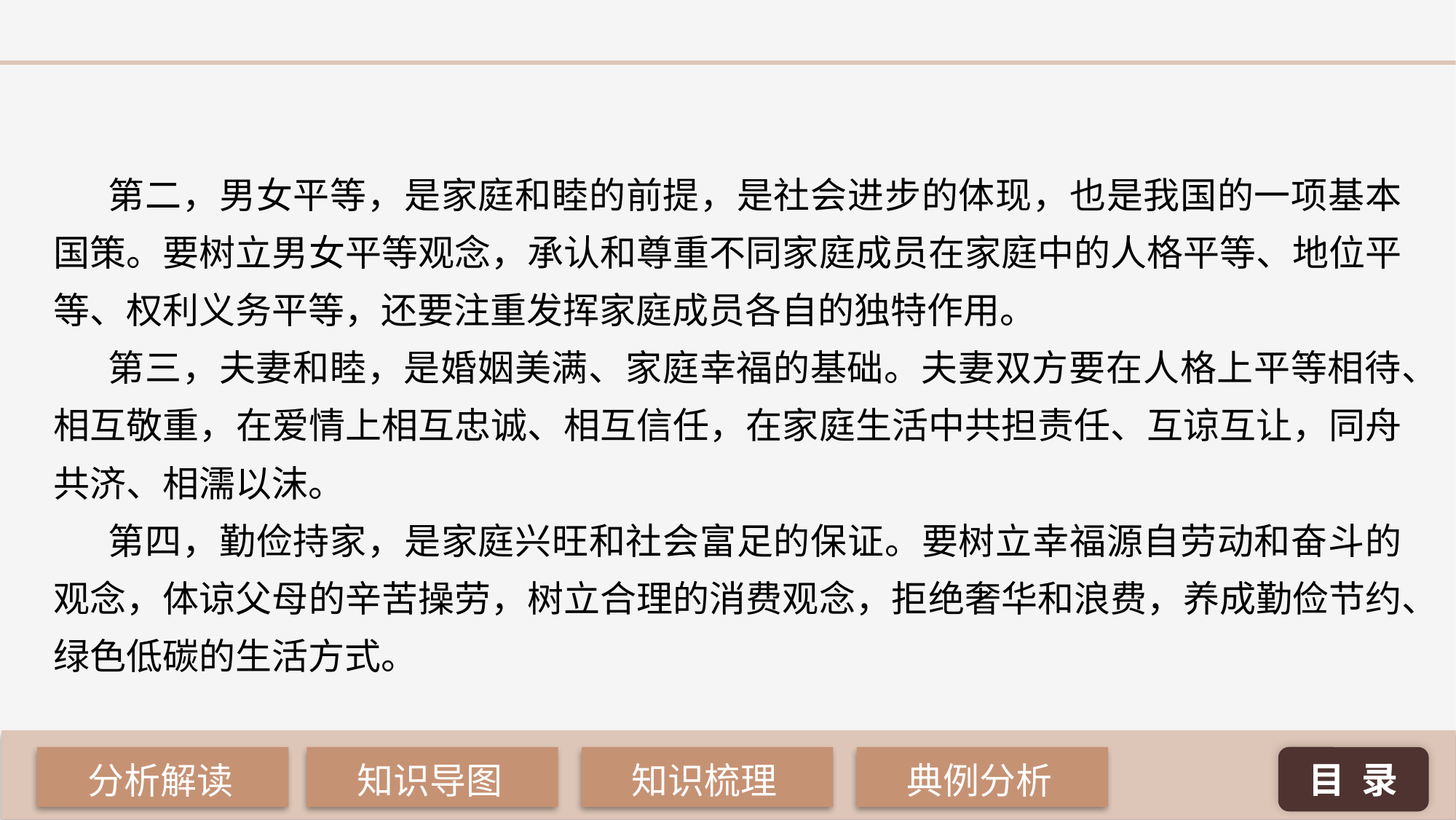

第二，男女平等，是家庭和睦的前提，是社会进步的体现，也是我国的一项基本国策。要树立男女平等观念，承认和尊重不同家庭成员在家庭中的人格平等、地位平等、权利义务平等，还要注重发挥家庭成员各自的独特作用。
第三，夫妻和睦，是婚姻美满、家庭幸福的基础。夫妻双方要在人格上平等相待、相互敬重，在爱情上相互忠诚、相互信任，在家庭生活中共担责任、互谅互让，同舟共济、相濡以沫。
第四，勤俭持家，是家庭兴旺和社会富足的保证。要树立幸福源自劳动和奋斗的观念，体谅父母的辛苦操劳，树立合理的消费观念，拒绝奢华和浪费，养成勤俭节约、绿色低碳的生活方式。